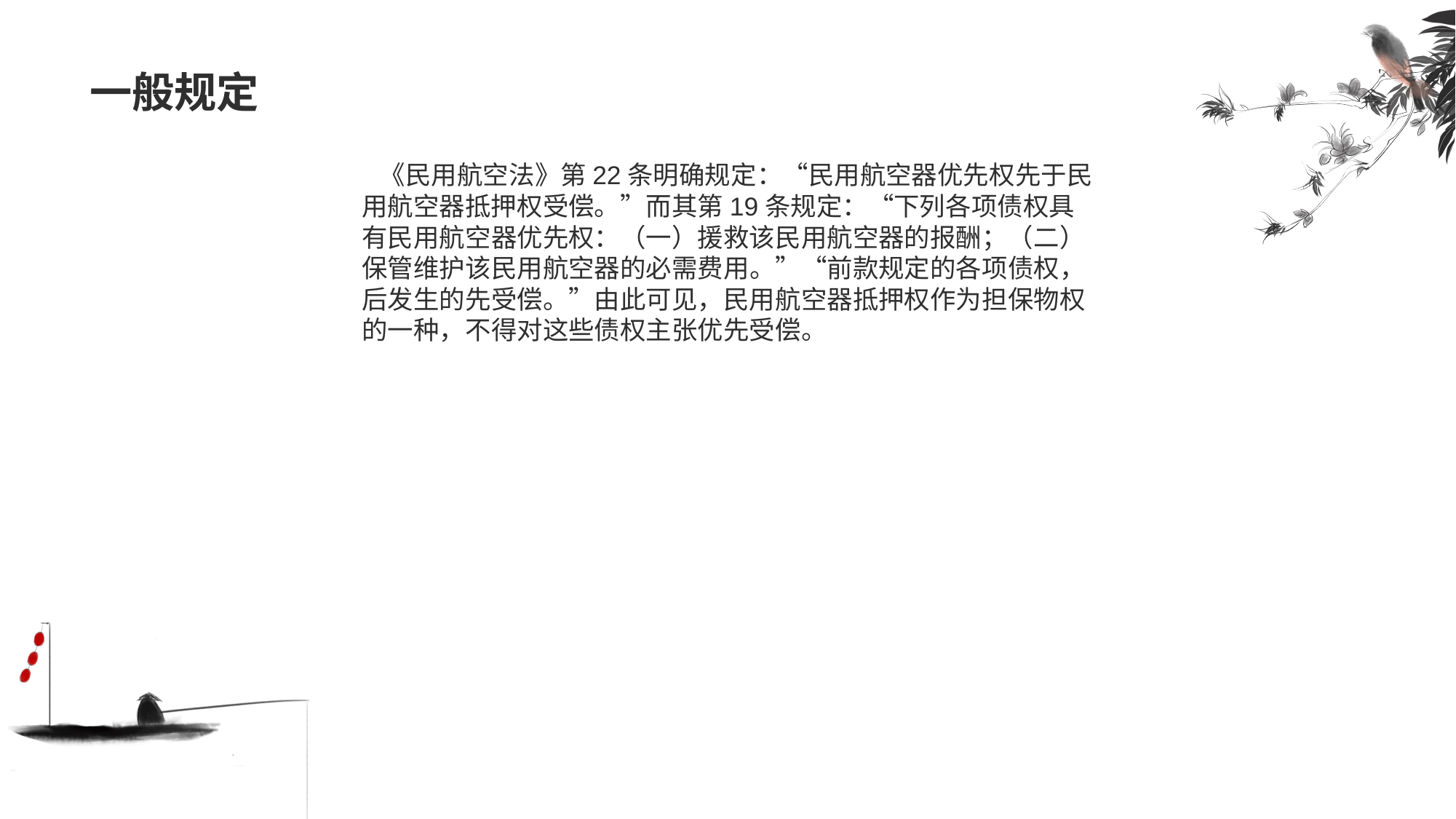

# 一般规定

  《民用航空法》第22条明确规定：“民用航空器优先权先于民用航空器抵押权受偿。”而其第19条规定：“下列各项债权具有民用航空器优先权：（一）援救该民用航空器的报酬；（二）保管维护该民用航空器的必需费用。”“前款规定的各项债权，后发生的先受偿。”由此可见，民用航空器抵押权作为担保物权的一种，不得对这些债权主张优先受偿。
23